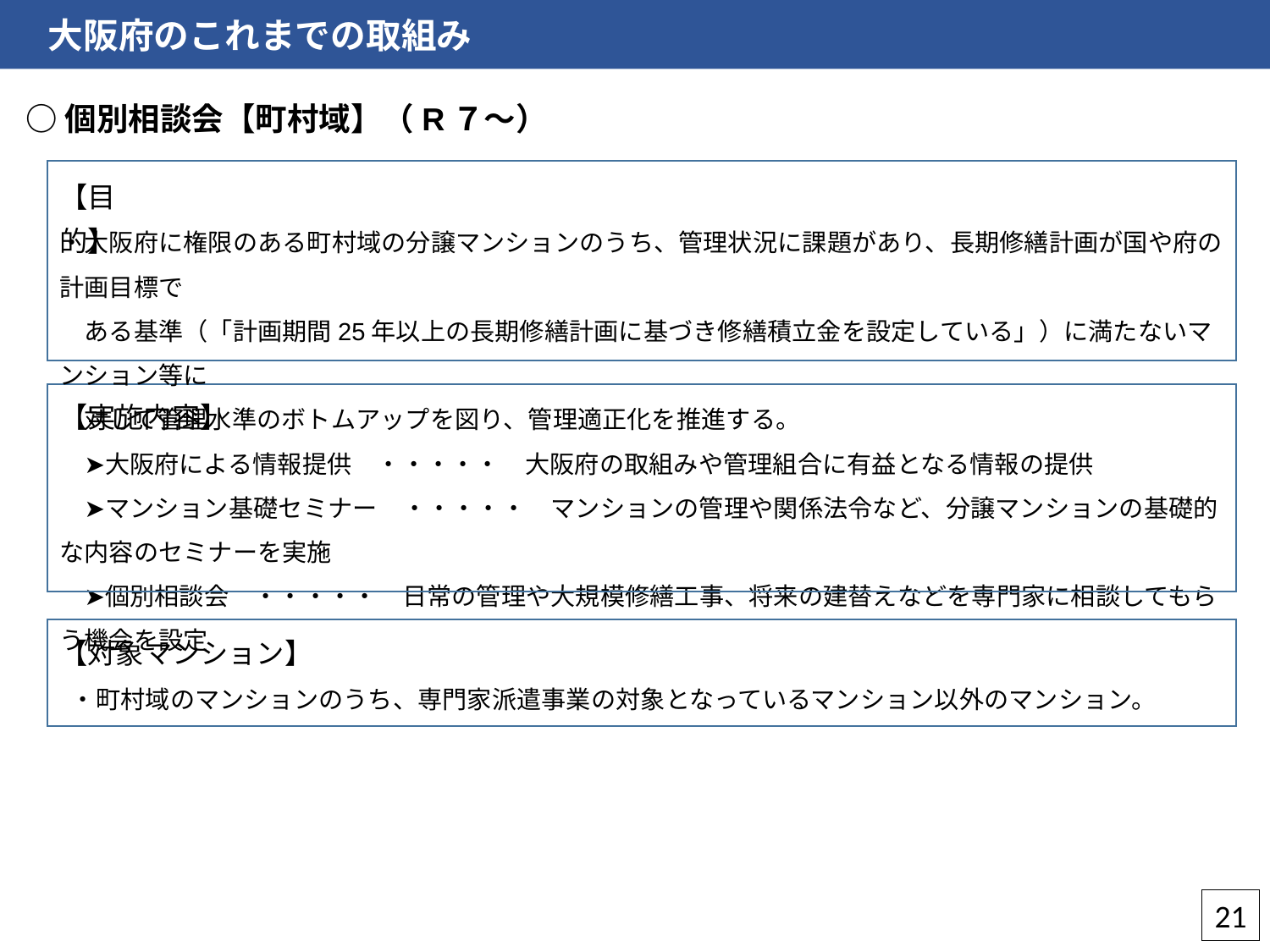

大阪府のこれまでの取組み
○個別相談会【町村域】（R７～）

【目的】
・大阪府に権限のある町村域の分譲マンションのうち、管理状況に課題があり、長期修繕計画が国や府の計画目標で
　ある基準（「計画期間25年以上の長期修繕計画に基づき修繕積立金を設定している」）に満たないマンション等に
　対して管理水準のボトムアップを図り、管理適正化を推進する。
【実施内容】

　➤大阪府による情報提供　・・・・・　大阪府の取組みや管理組合に有益となる情報の提供
　➤マンション基礎セミナー　・・・・・　マンションの管理や関係法令など、分譲マンションの基礎的な内容のセミナーを実施
　➤個別相談会　・・・・・　日常の管理や大規模修繕工事、将来の建替えなどを専門家に相談してもらう機会を設定
【対象マンション】

　・町村域のマンションのうち、専門家派遣事業の対象となっているマンション以外のマンション。
21